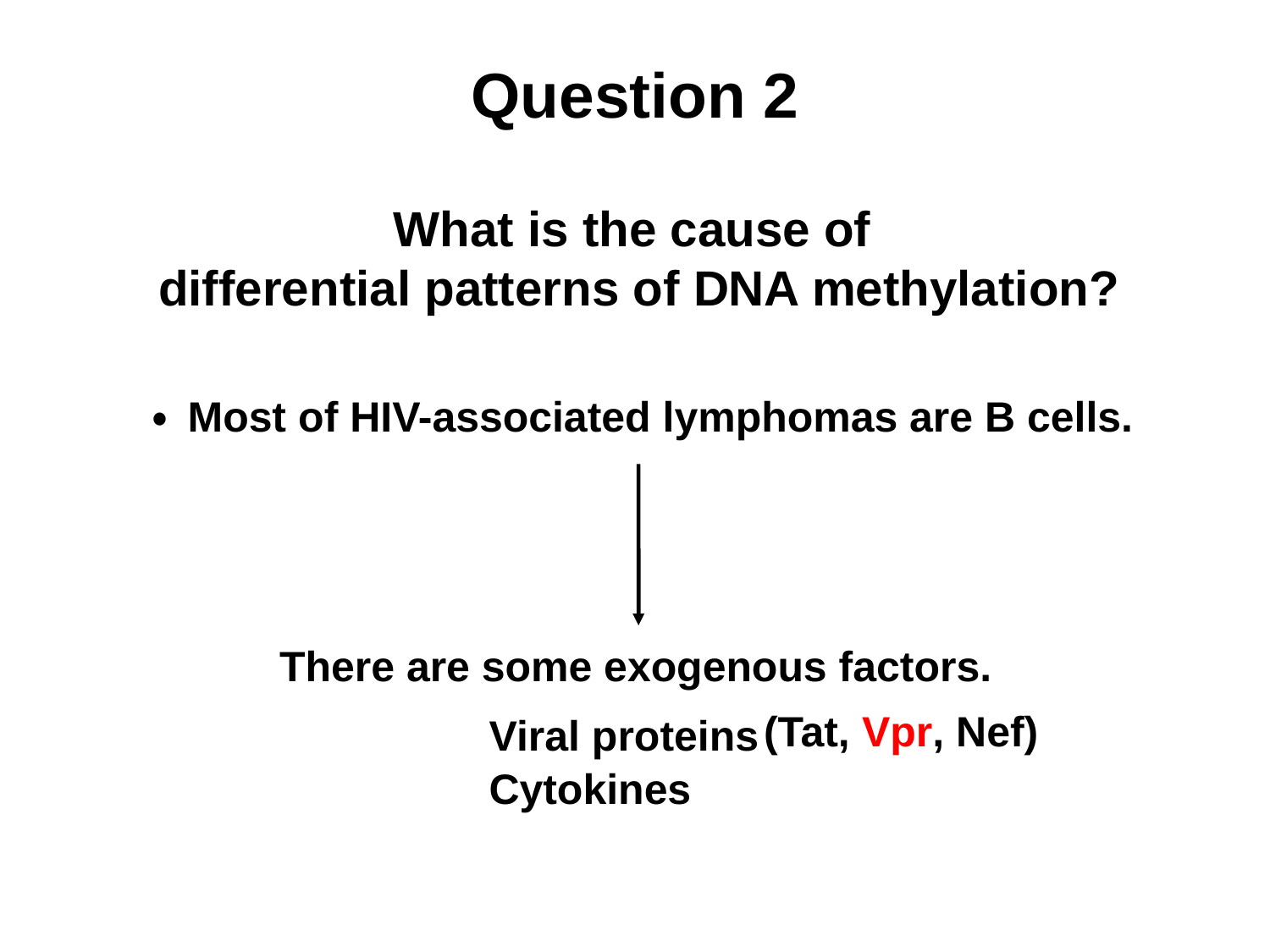

Question 2
What is the cause of
differential patterns of DNA methylation?
・ Most of HIV-associated lymphomas are B cells.

There are some exogenous factors.
(Tat, Vpr, Nef)
Viral proteins
Cytokines